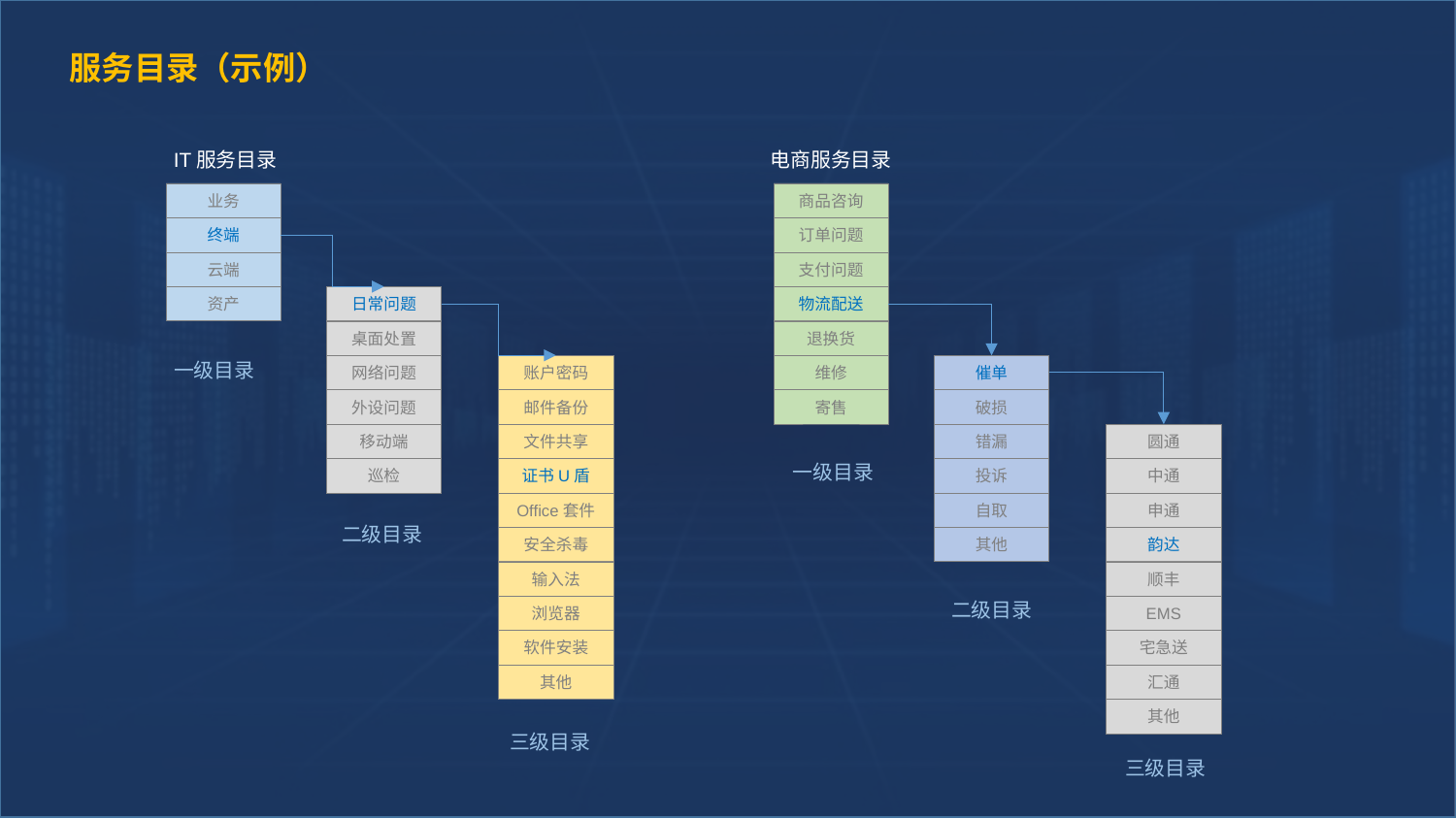

服务目录（示例）
IT服务目录
电商服务目录
业务
终端
云端
资产
日常问题
桌面处置
网络问题
账户密码
外设问题
邮件备份
移动端
文件共享
巡检
证书U盾
Office套件
安全杀毒
输入法
浏览器
软件安装
其他
一级目录
二级目录
三级目录
商品咨询
订单问题
支付问题
物流配送
退换货
催单
维修
寄售
破损
错漏
圆通
一级目录
投诉
中通
自取
申通
其他
韵达
顺丰
二级目录
EMS
宅急送
汇通
其他
三级目录